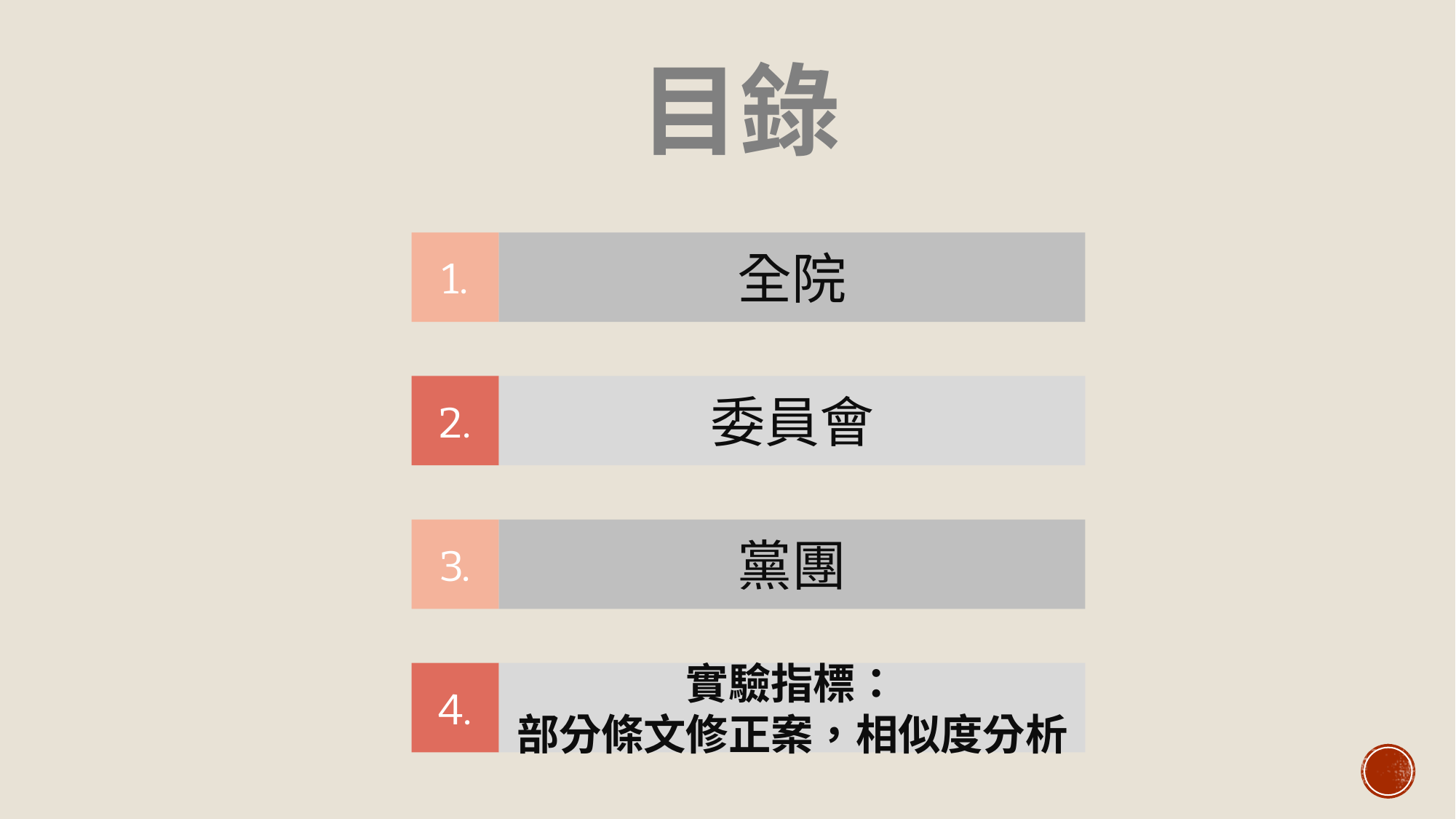

目錄
1.
全院
2.
委員會
3.
黨團
4.
實驗指標：
部分條文修正案，相似度分析